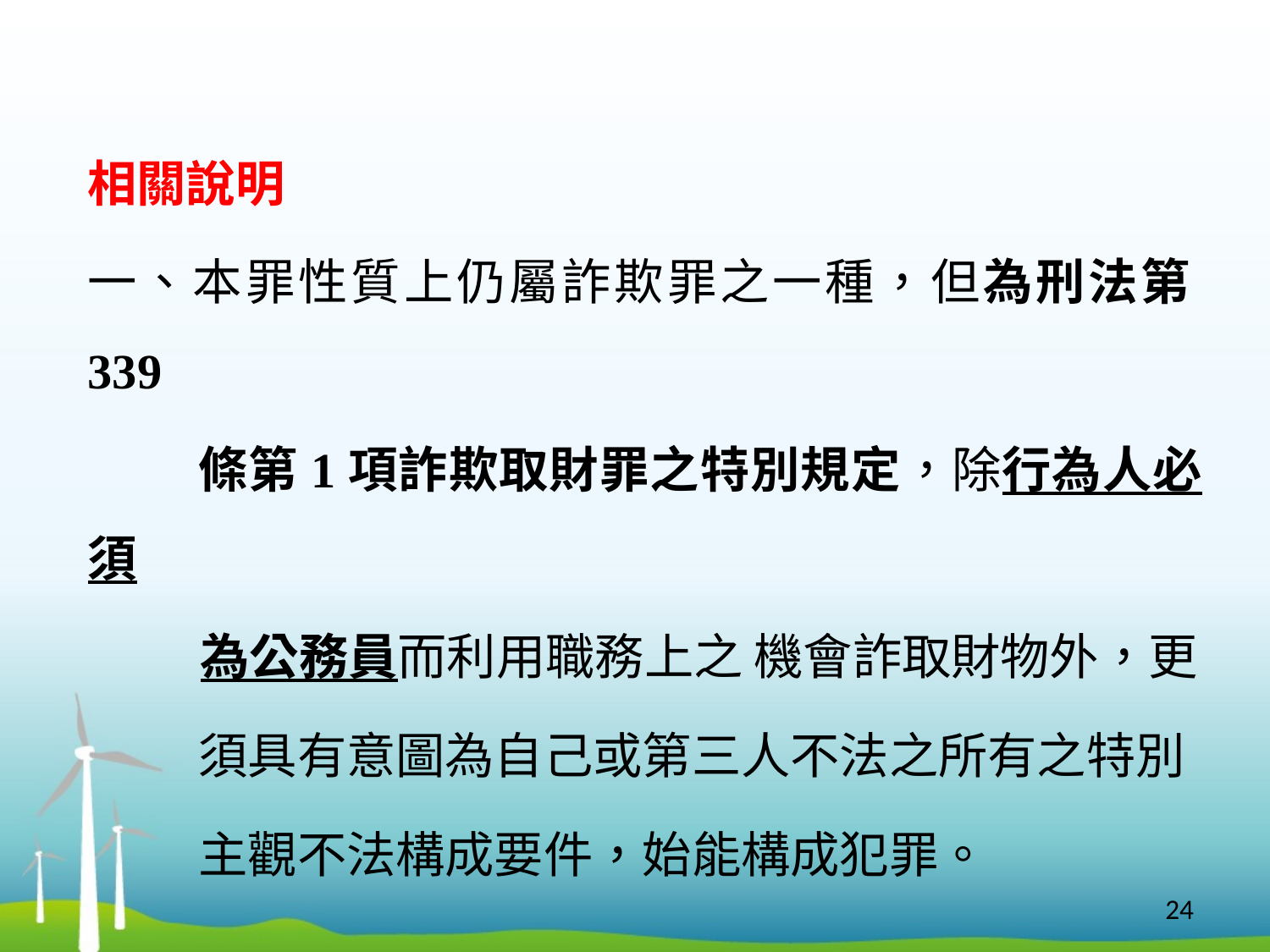

相關說明
一、本罪性質上仍屬詐欺罪之一種，但為刑法第339
        條第1項詐欺取財罪之特別規定，除行為人必須
         為公務員而利用職務上之 機會詐取財物外，更
         須具有意圖為自己或第三人不法之所有之特別
         主觀不法構成要件，始能構成犯罪。

24